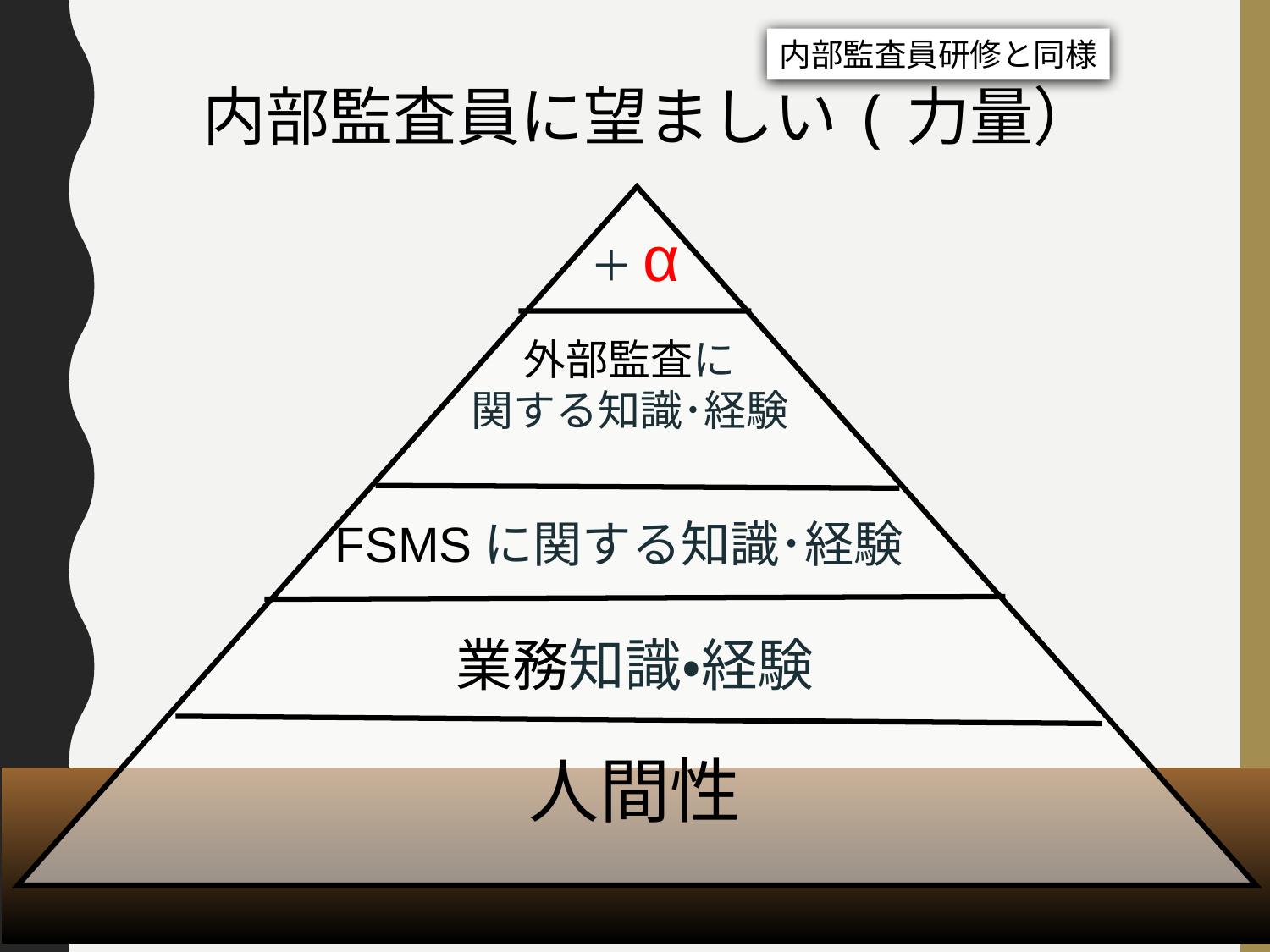

内部監査員研修と同様
     内部監査員に望ましい(力量）

＋α

外部監査に
関する知識･経験

FSMSに関する知識･経験

業務知識・経験

人間性

(株)テクノファ
31